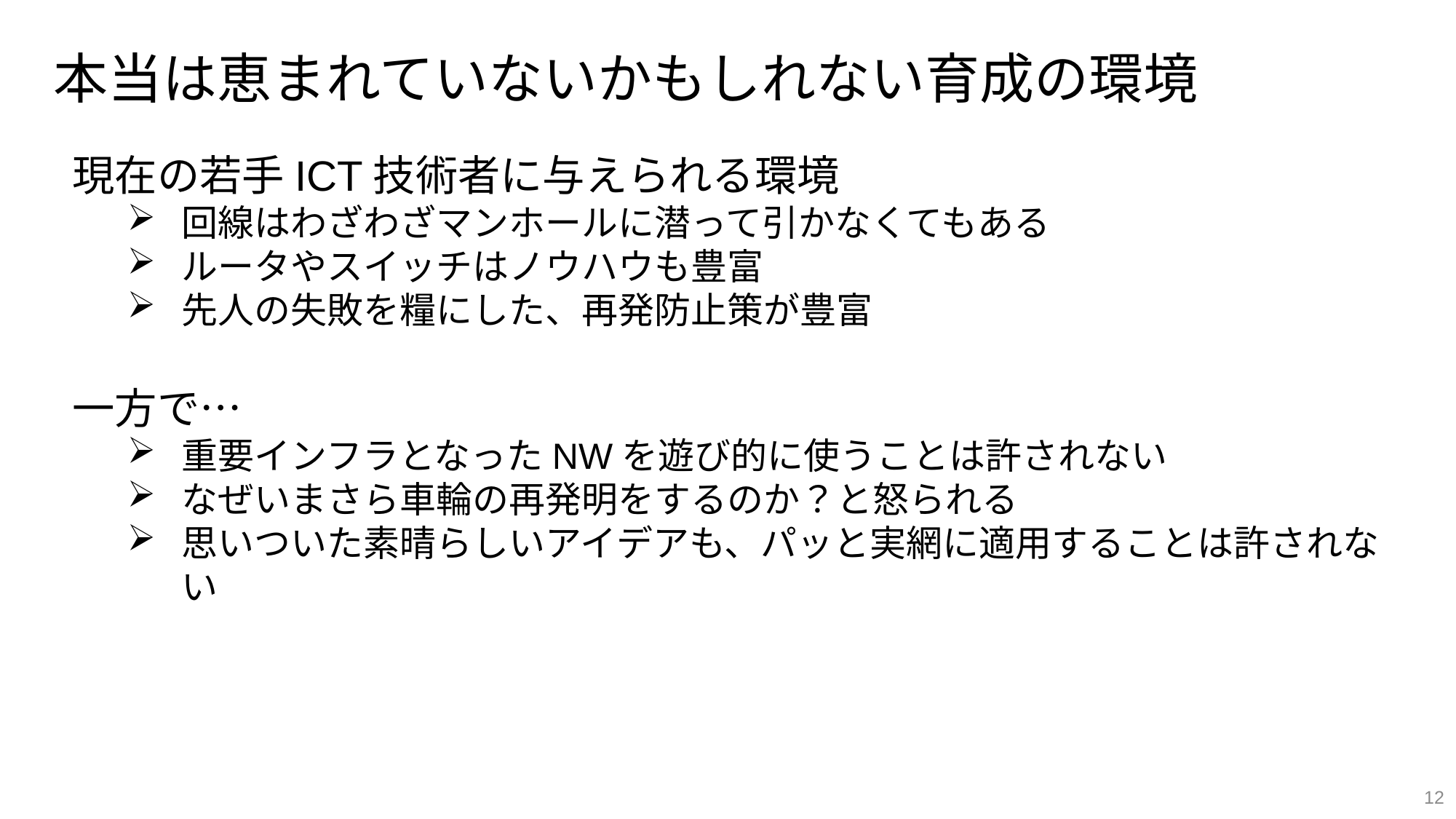

本当は恵まれていないかもしれない育成の環境
現在の若手ICT技術者に与えられる環境
回線はわざわざマンホールに潜って引かなくてもある
ルータやスイッチはノウハウも豊富
先人の失敗を糧にした、再発防止策が豊富

一方で…
重要インフラとなったNWを遊び的に使うことは許されない
なぜいまさら車輪の再発明をするのか？と怒られる
思いついた素晴らしいアイデアも、パッと実網に適用することは許されない
12